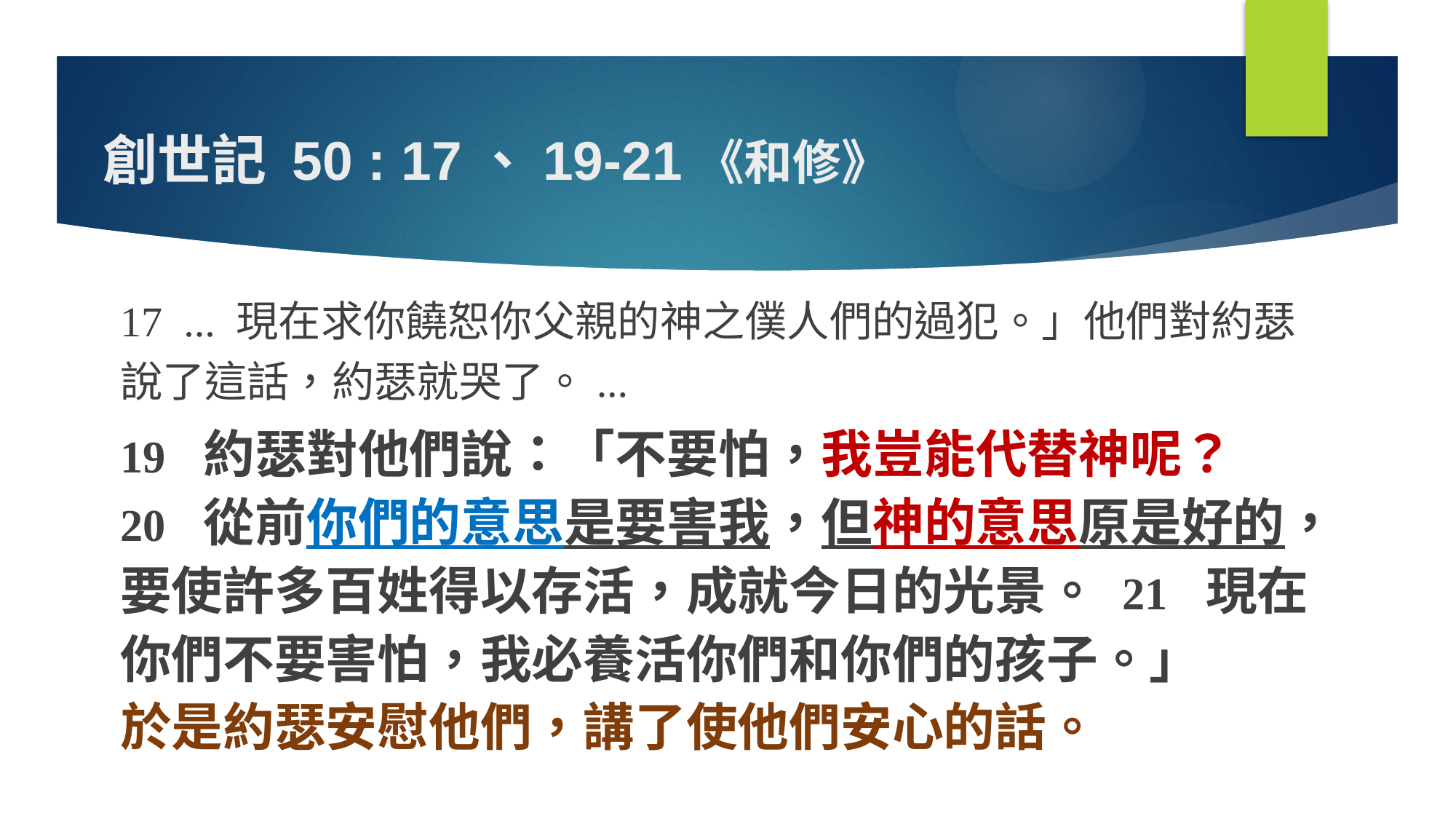

# 創世記 50 : 17、19-21《和修》
17  ... 現在求你饒恕你父親的神之僕人們的過犯。」他們對約瑟說了這話，約瑟就哭了。...
19  約瑟對他們說：「不要怕，我豈能代替神呢？
20  從前你們的意思是要害我，但神的意思原是好的，要使許多百姓得以存活，成就今日的光景。 21  現在你們不要害怕，我必養活你們和你們的孩子。」
於是約瑟安慰他們，講了使他們安心的話。